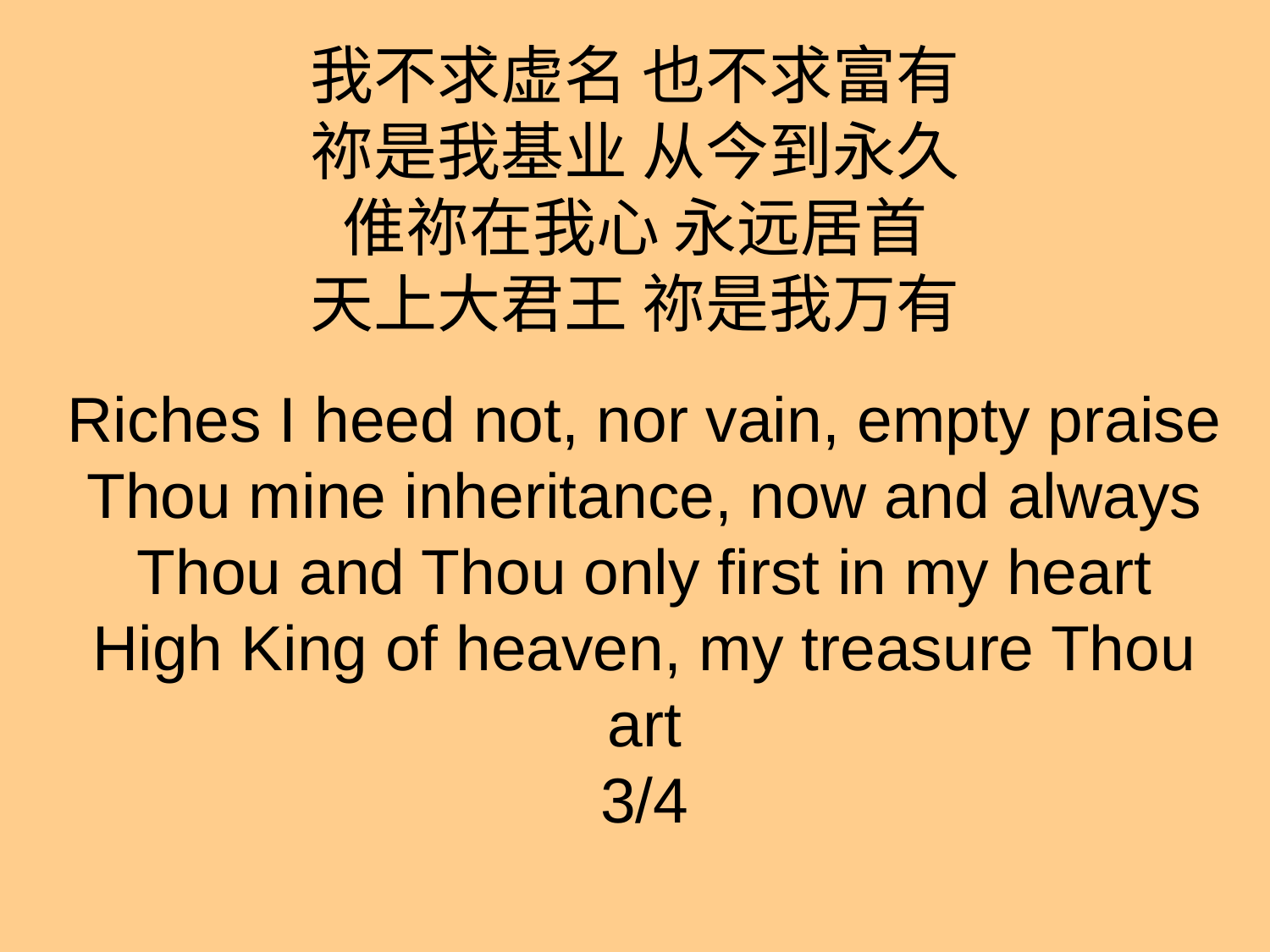

# 我不求虚名 也不求富有
祢是我基业 从今到永久
倠祢在我心 永远居首
天上大君王 祢是我万有
Riches I heed not, nor vain, empty praise
Thou mine inheritance, now and always
Thou and Thou only first in my heart
High King of heaven, my treasure Thou art
3/4